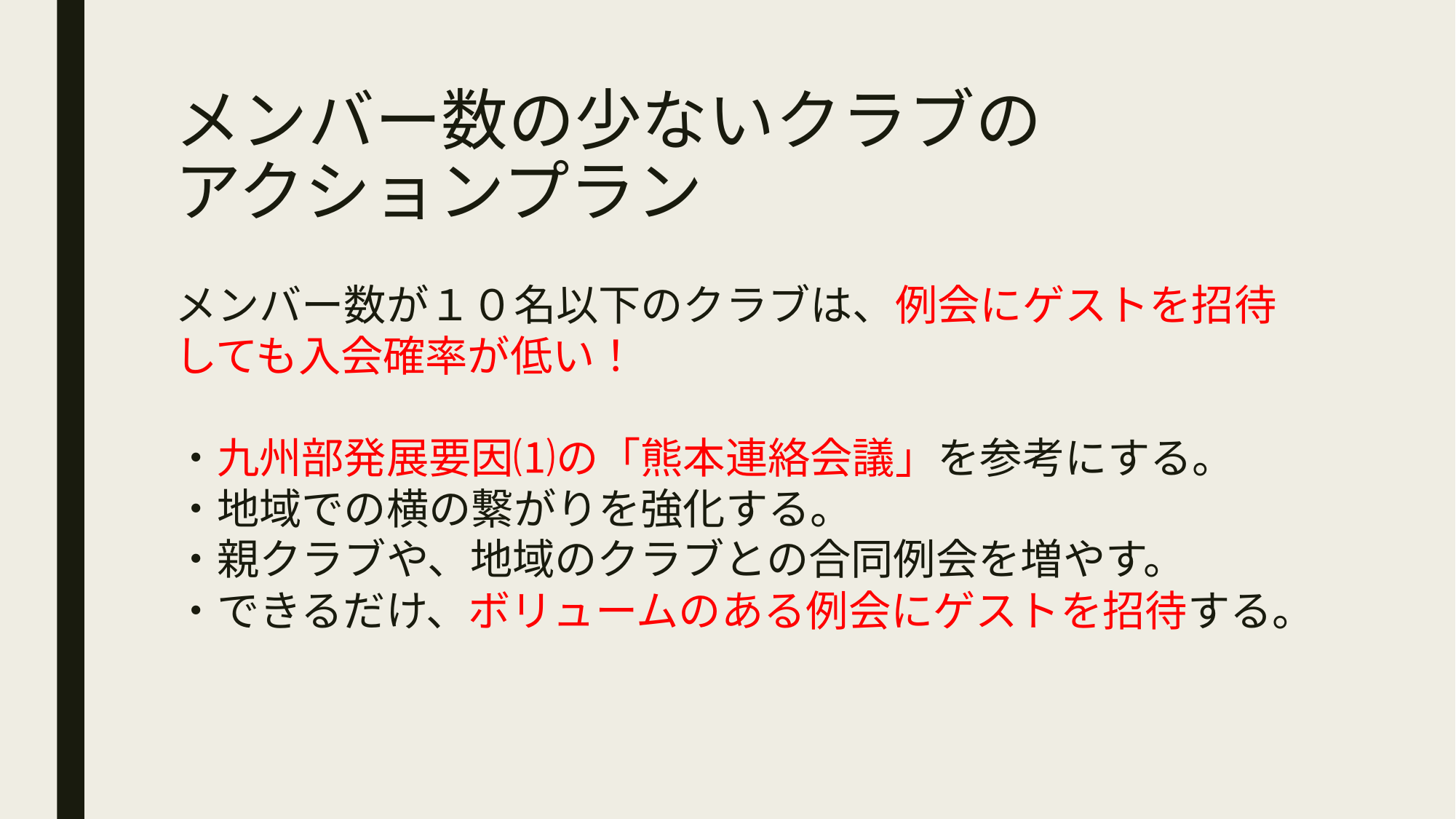

# メンバー数の少ないクラブの アクションプラン
メンバー数が１０名以下のクラブは、例会にゲストを招待しても入会確率が低い！

・九州部発展要因⑴の「熊本連絡会議」を参考にする。
・地域での横の繋がりを強化する。
・親クラブや、地域のクラブとの合同例会を増やす。
・できるだけ、ボリュームのある例会にゲストを招待する。